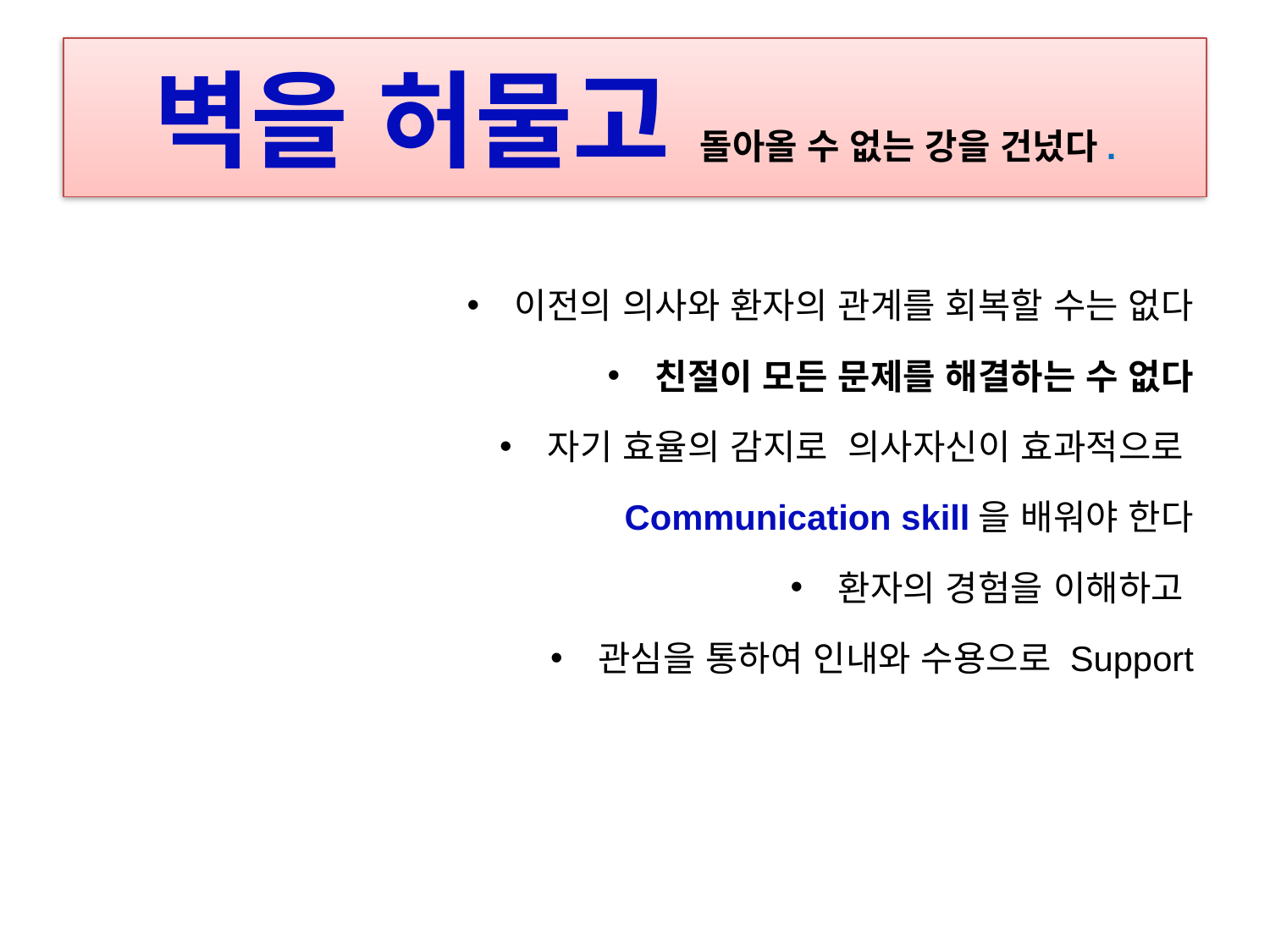

# 벽을 허물고 돌아올 수 없는 강을 건넜다.
이전의 의사와 환자의 관계를 회복할 수는 없다
친절이 모든 문제를 해결하는 수 없다
자기 효율의 감지로  의사자신이 효과적으로
   Communication skill을 배워야 한다
환자의 경험을 이해하고
관심을 통하여 인내와 수용으로 Support